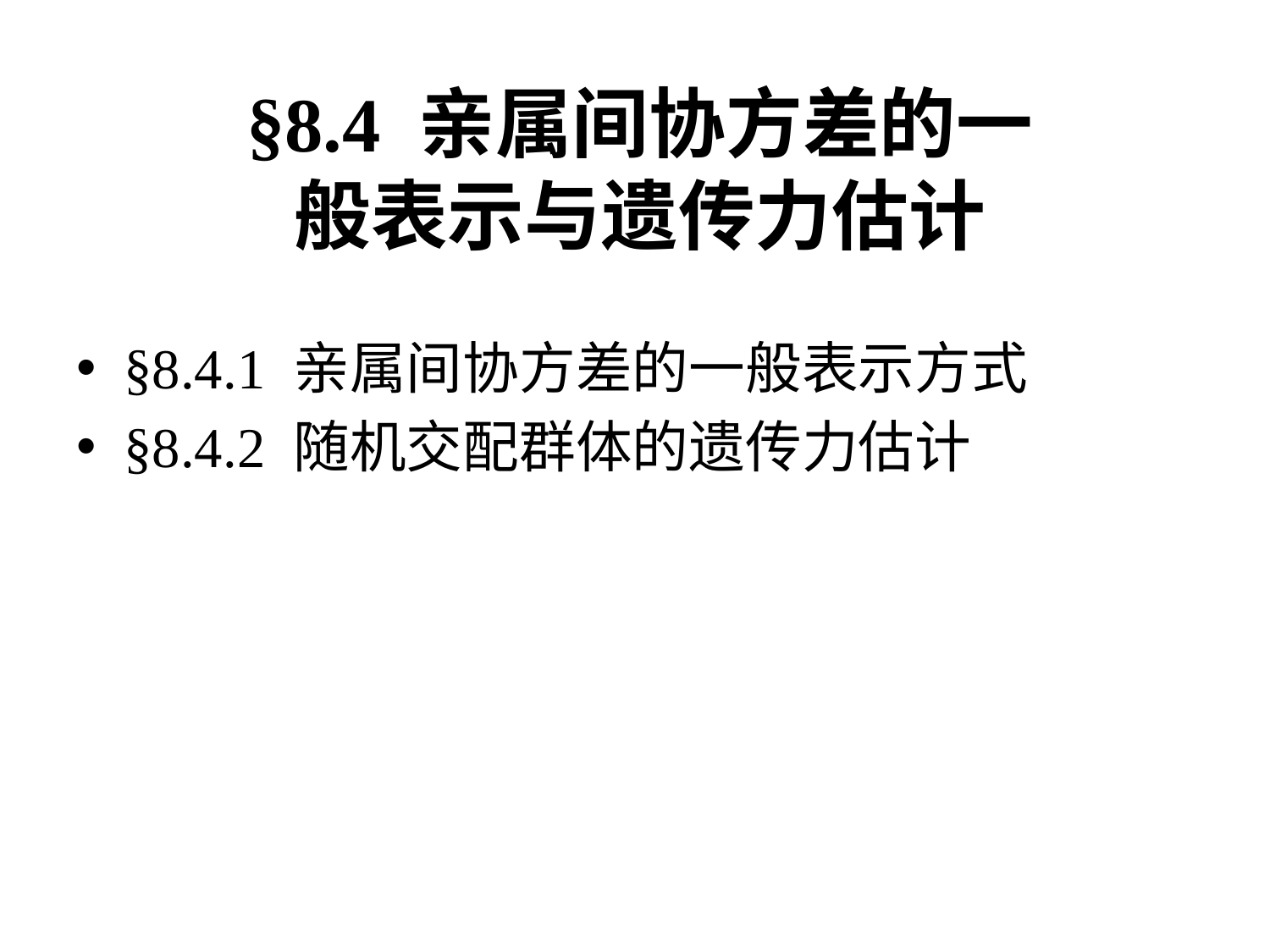

# §8.4 亲属间协方差的一般表示与遗传力估计
§8.4.1 亲属间协方差的一般表示方式
§8.4.2 随机交配群体的遗传力估计